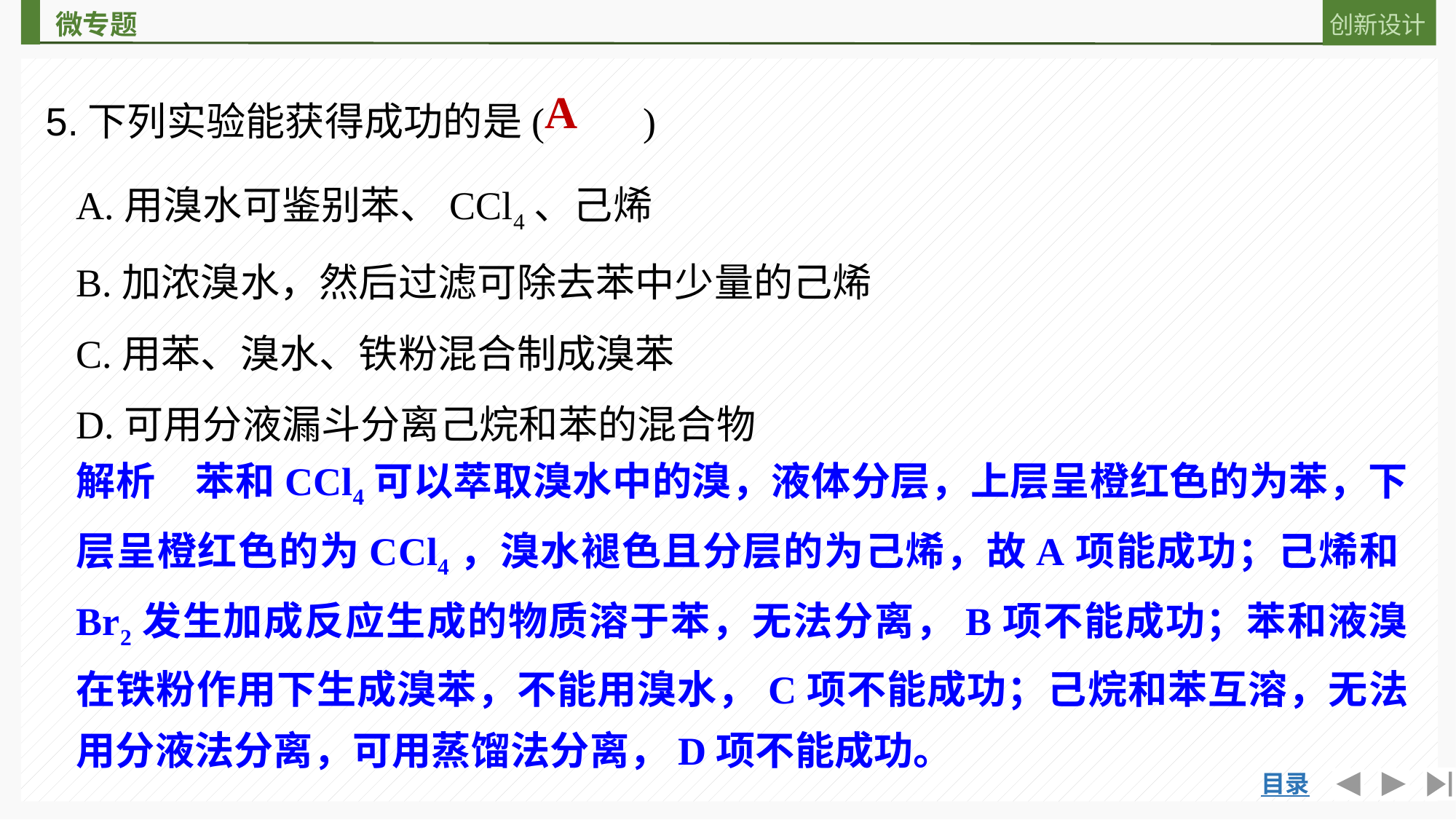

5.下列实验能获得成功的是(　　)
A
A.用溴水可鉴别苯、CCl4、己烯
B.加浓溴水，然后过滤可除去苯中少量的己烯
C.用苯、溴水、铁粉混合制成溴苯
D.可用分液漏斗分离己烷和苯的混合物
解析　苯和CCl4可以萃取溴水中的溴，液体分层，上层呈橙红色的为苯，下层呈橙红色的为CCl4，溴水褪色且分层的为己烯，故A项能成功；己烯和Br2发生加成反应生成的物质溶于苯，无法分离，B项不能成功；苯和液溴在铁粉作用下生成溴苯，不能用溴水，C项不能成功；己烷和苯互溶，无法用分液法分离，可用蒸馏法分离，D项不能成功。